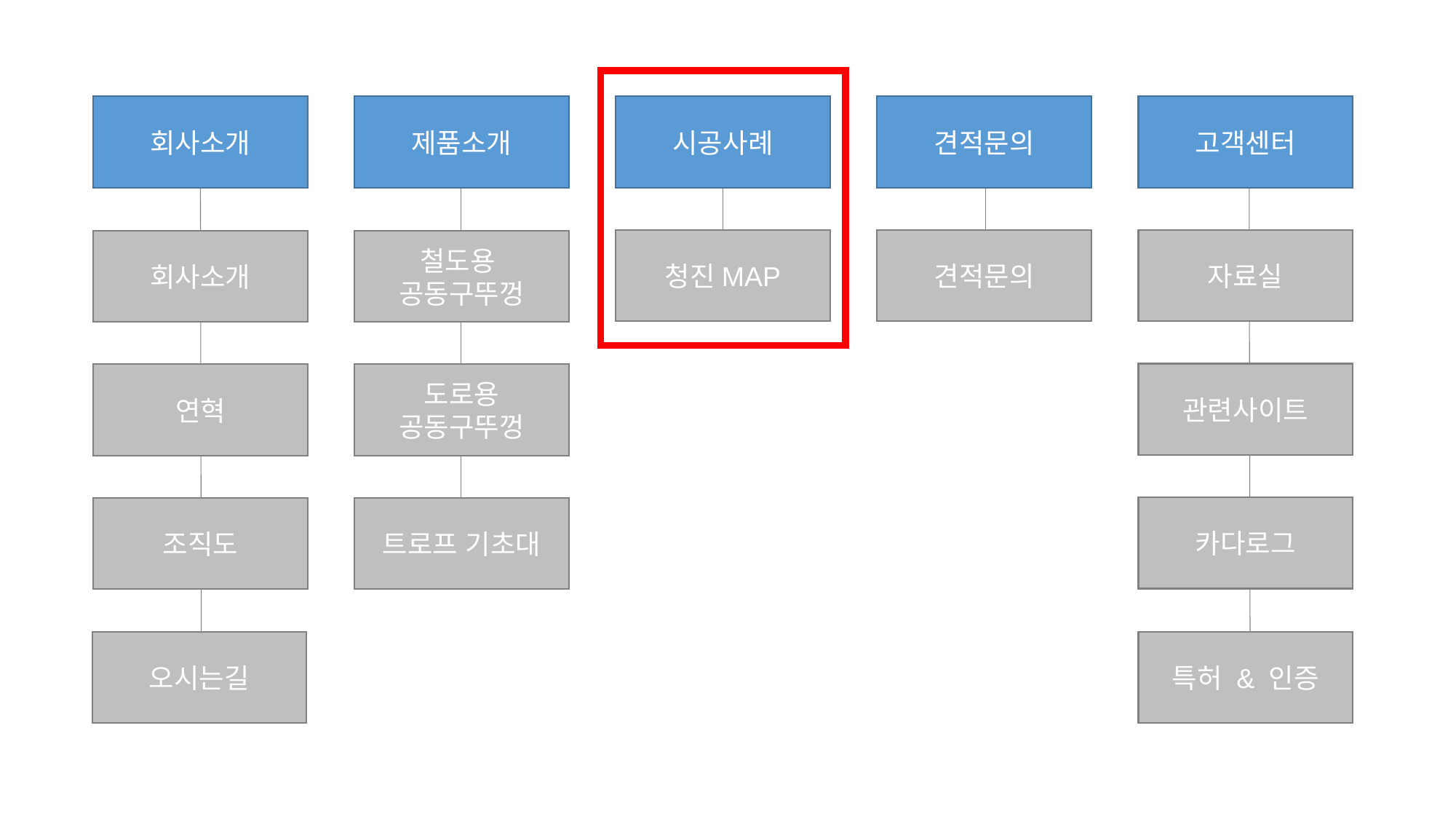

고객센터
견적문의
시공사례
회사소개
제품소개
청진MAP
견적문의
자료실
회사소개
철도용
공동구뚜껑
관련사이트
연혁
도로용
공동구뚜껑
카다로그
조직도
트로프 기초대
오시는길
특허 & 인증